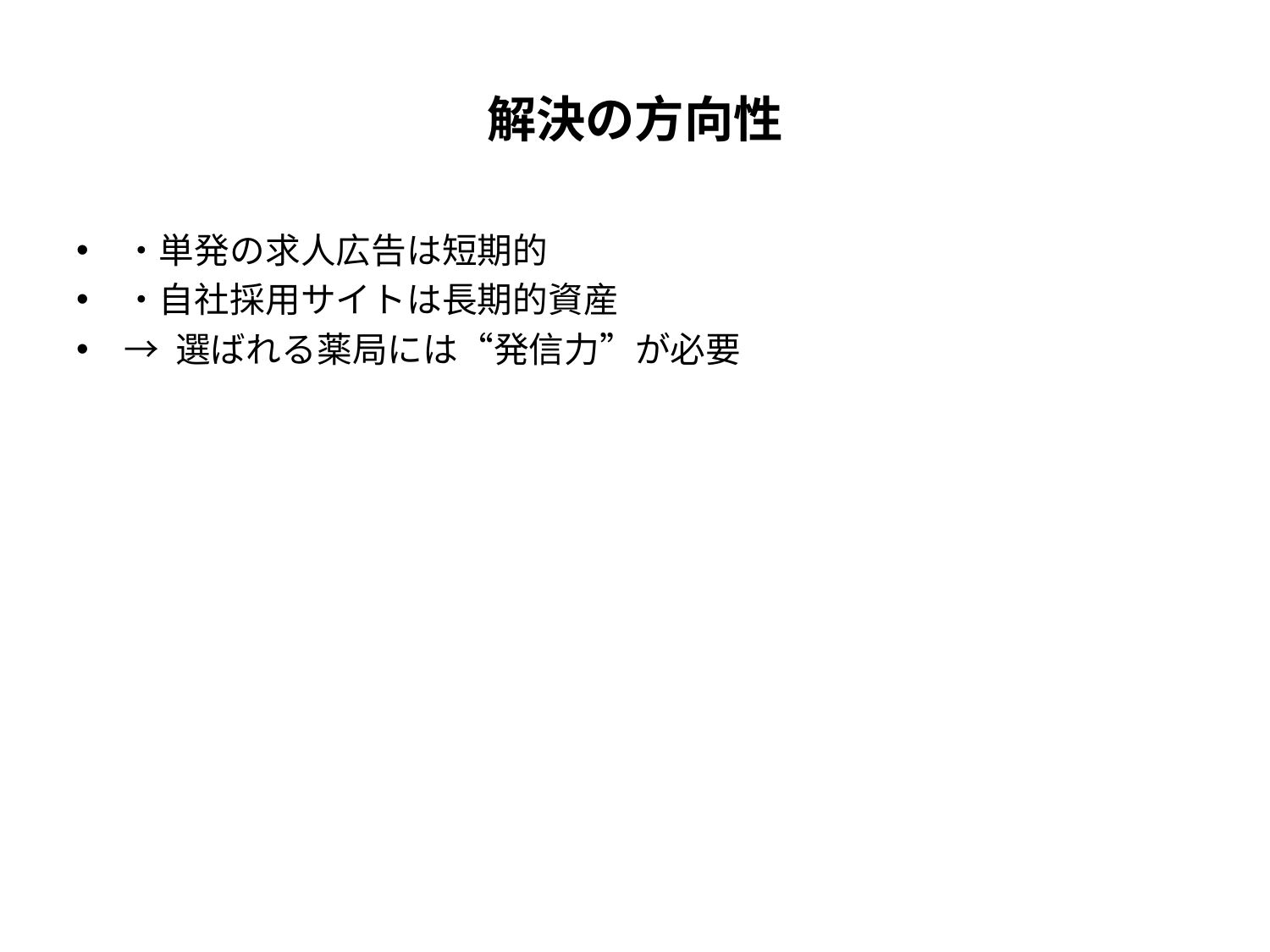

# 解決の方向性
・単発の求人広告は短期的
・自社採用サイトは長期的資産
→ 選ばれる薬局には“発信力”が必要